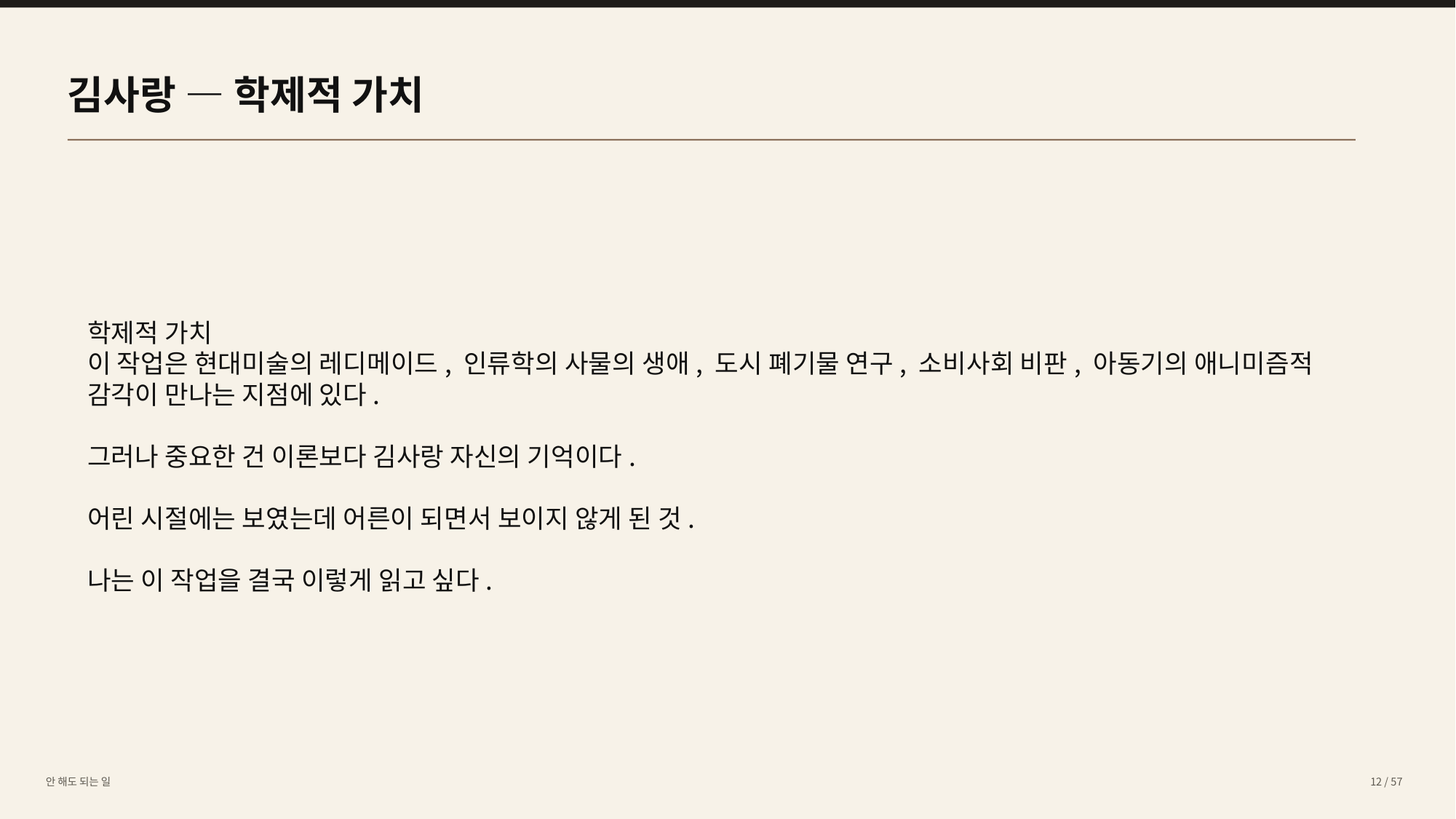

김사랑 — 학제적 가치

학제적 가치
이 작업은 현대미술의 레디메이드, 인류학의 사물의 생애, 도시 폐기물 연구, 소비사회 비판, 아동기의 애니미즘적 감각이 만나는 지점에 있다.

그러나 중요한 건 이론보다 김사랑 자신의 기억이다.

어린 시절에는 보였는데 어른이 되면서 보이지 않게 된 것.

나는 이 작업을 결국 이렇게 읽고 싶다.
안 해도 되는 일
12 / 57